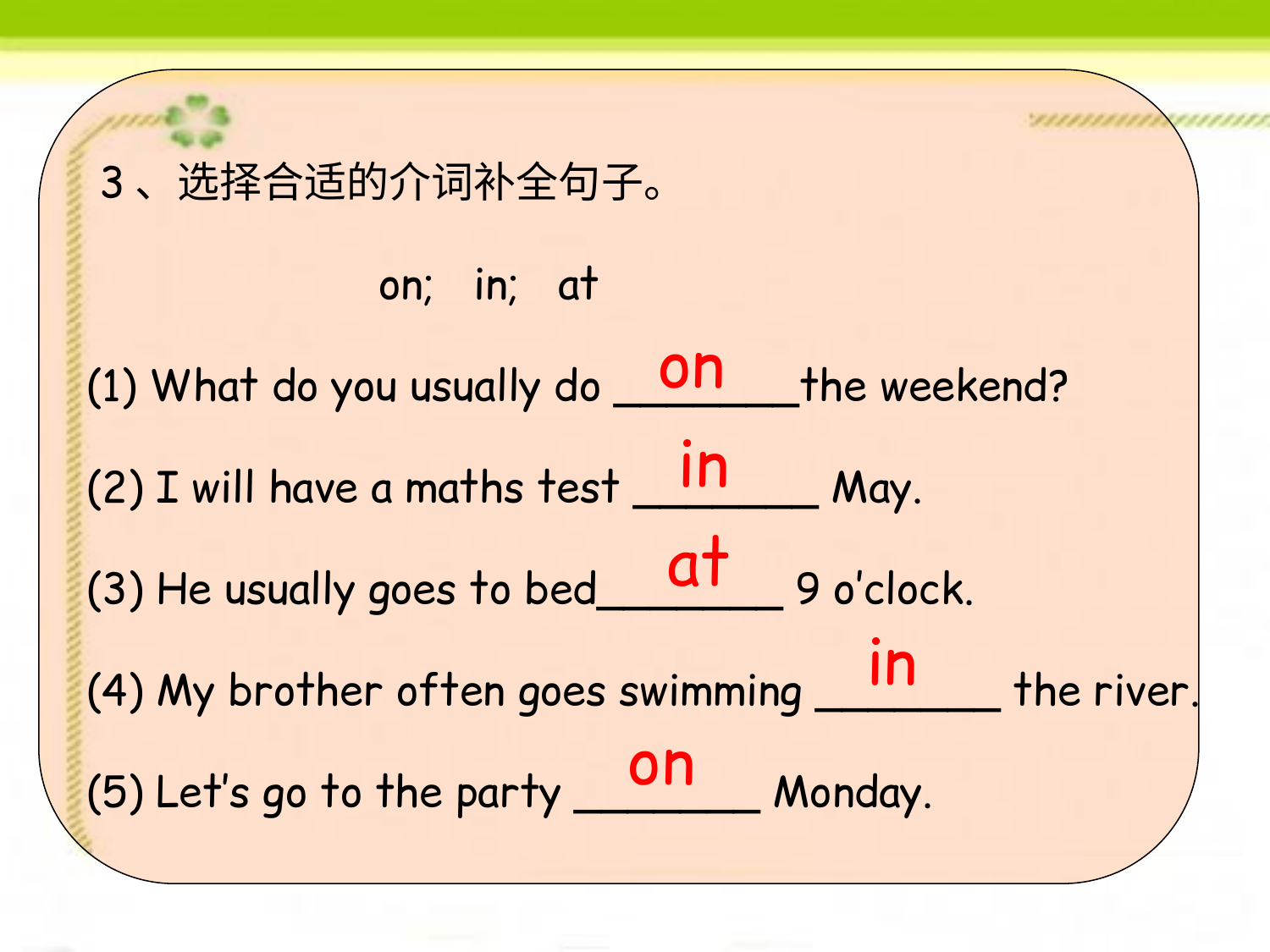

3、选择合适的介词补全句子。

                       on;   in;   at

(1) What do you usually do _______the weekend?

(2) I will have a maths test _______ May.

(3) He usually goes to bed_______ 9 o’clock.

(4) My brother often goes swimming _______ the river.

(5) Let’s go to the party _______ Monday.
on
in
at
in
on